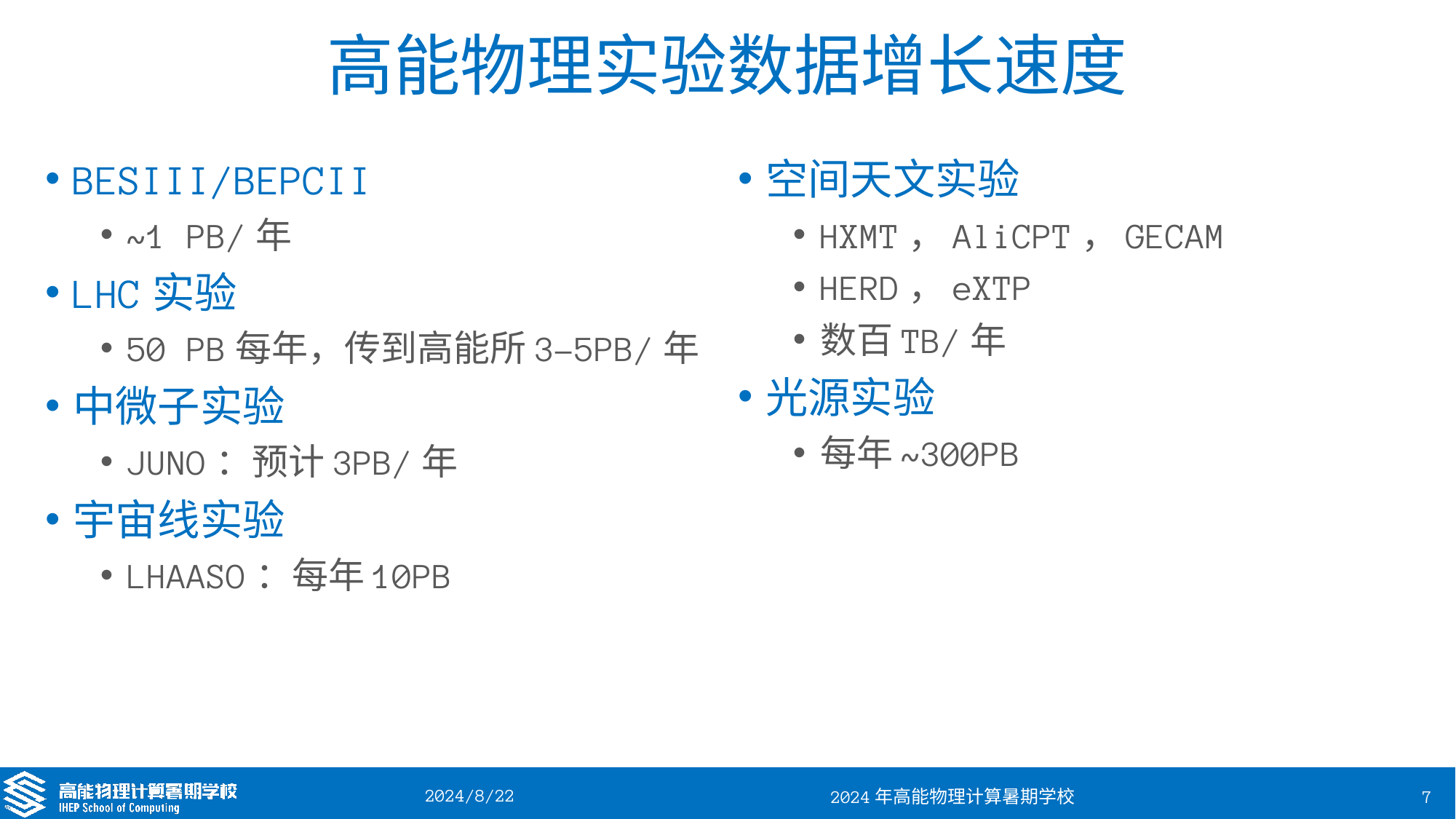

# 高能物理实验数据增长速度
BESIII/BEPCII
~1 PB/年
LHC实验
50 PB每年，传到高能所3-5PB/年
中微子实验
JUNO：预计3PB/年
宇宙线实验
LHAASO：每年10PB
空间天文实验
HXMT，AliCPT，GECAM
HERD，eXTP
数百TB/年
光源实验
每年~300PB

2024/8/22
2024年高能物理计算暑期学校
7